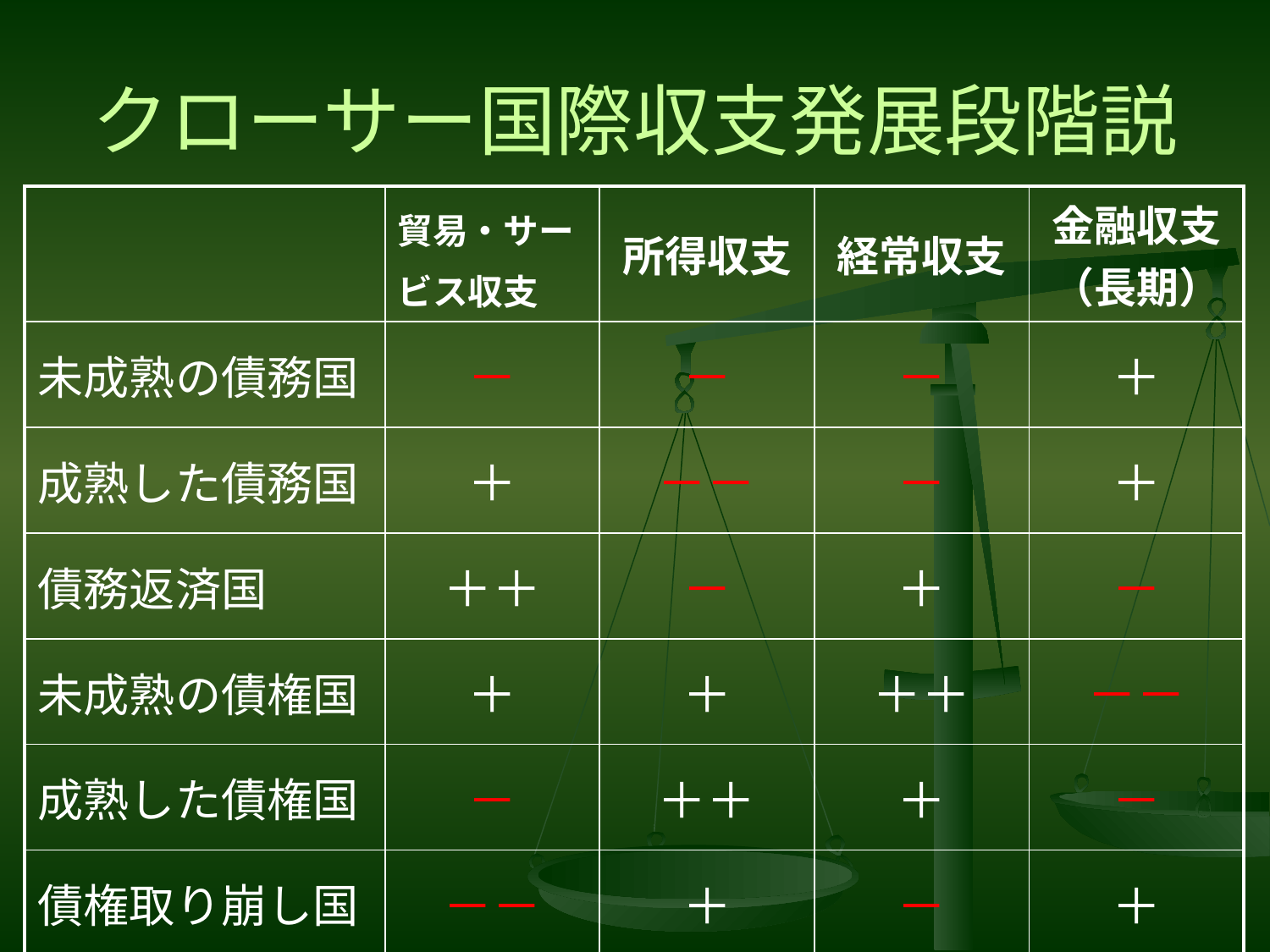

# クローサー国際収支発展段階説
|  | 貿易・サービス収支 | 所得収支 | 経常収支 | 金融収支（長期） |
| --- | --- | --- | --- | --- |
| 未成熟の債務国 | － | － | － | ＋ |
| 成熟した債務国 | ＋ | －－ | － | ＋ |
| 債務返済国 | ＋＋ | － | ＋ | － |
| 未成熟の債権国 | ＋ | ＋ | ＋＋ | －－ |
| 成熟した債権国 | － | ＋＋ | ＋ | － |
| 債権取り崩し国 | －－ | ＋ | － | ＋ |